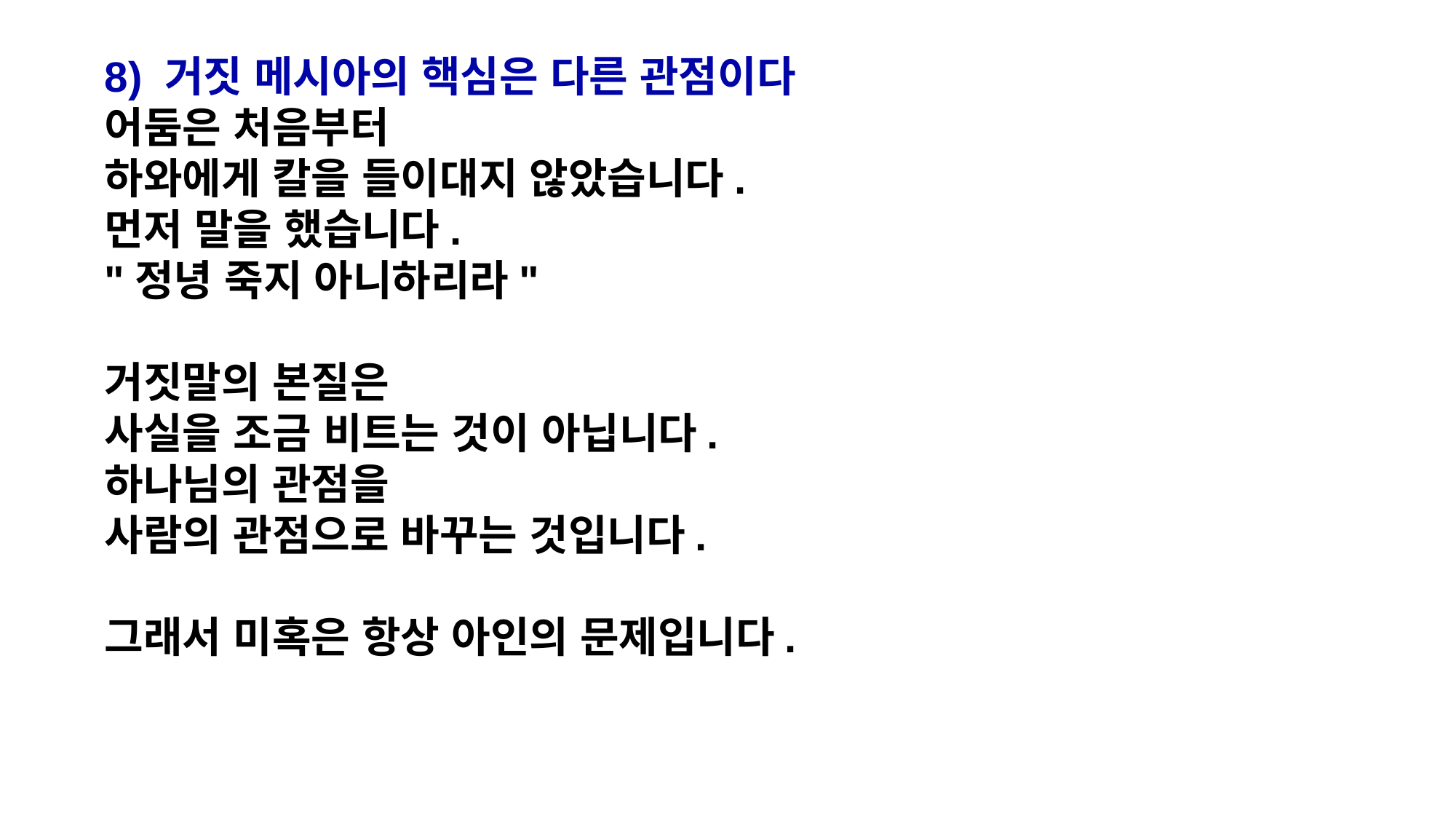

8) 거짓 메시아의 핵심은 다른 관점이다
어둠은 처음부터
하와에게 칼을 들이대지 않았습니다.
먼저 말을 했습니다.
"정녕 죽지 아니하리라"

거짓말의 본질은
사실을 조금 비트는 것이 아닙니다.
하나님의 관점을
사람의 관점으로 바꾸는 것입니다.

그래서 미혹은 항상 아인의 문제입니다.